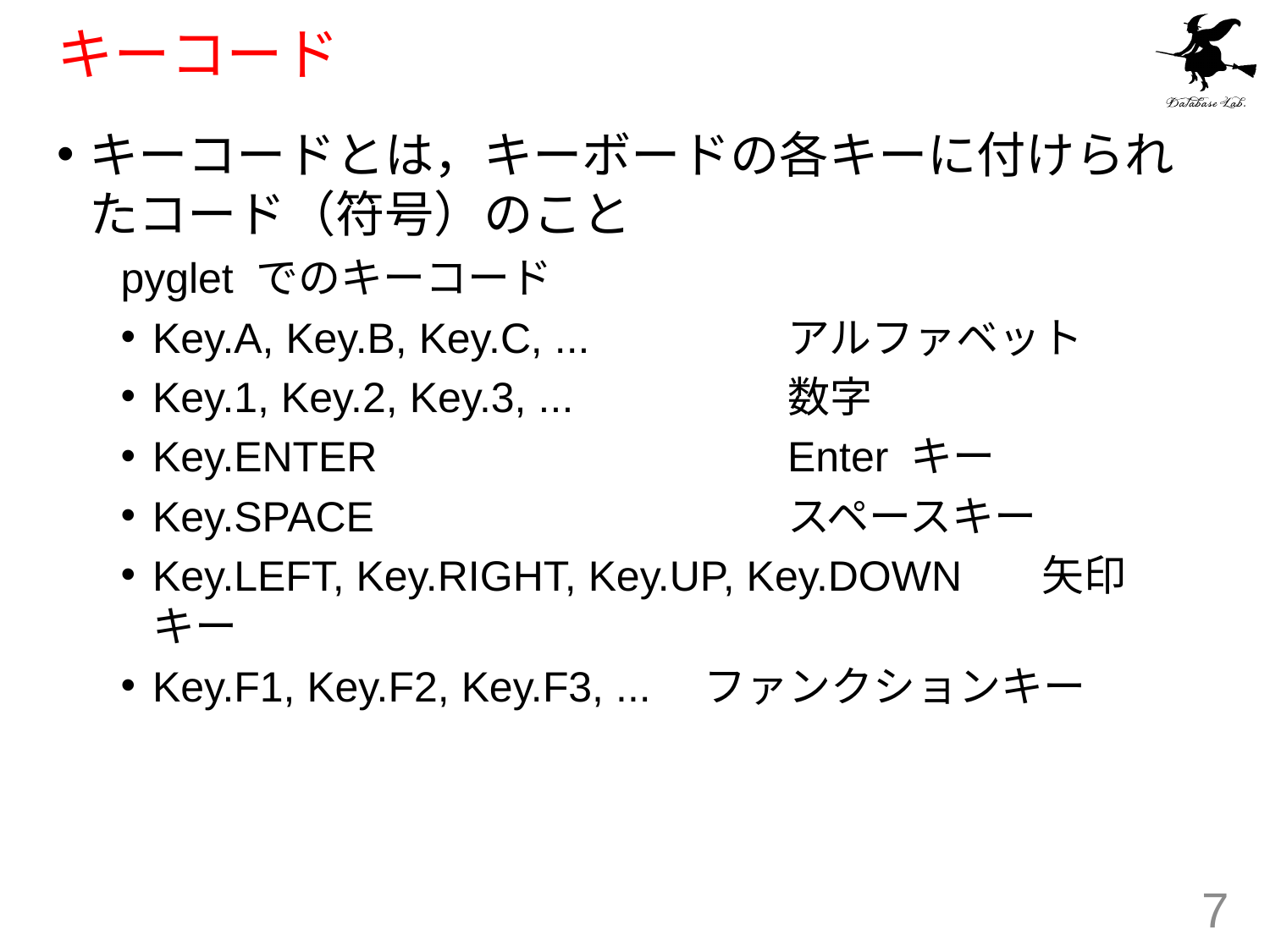

# キーコード
キーコードとは，キーボードの各キーに付けられたコード（符号）のこと
pyglet でのキーコード
Key.A, Key.B, Key.C, ...		アルファベット
Key.1, Key.2, Key.3, ...		数字
Key.ENTER				Enter キー
Key.SPACE				スペースキー
Key.LEFT, Key.RIGHT, Key.UP, Key.DOWN	矢印キー
Key.F1, Key.F2, Key.F3, ...　ファンクションキー

7